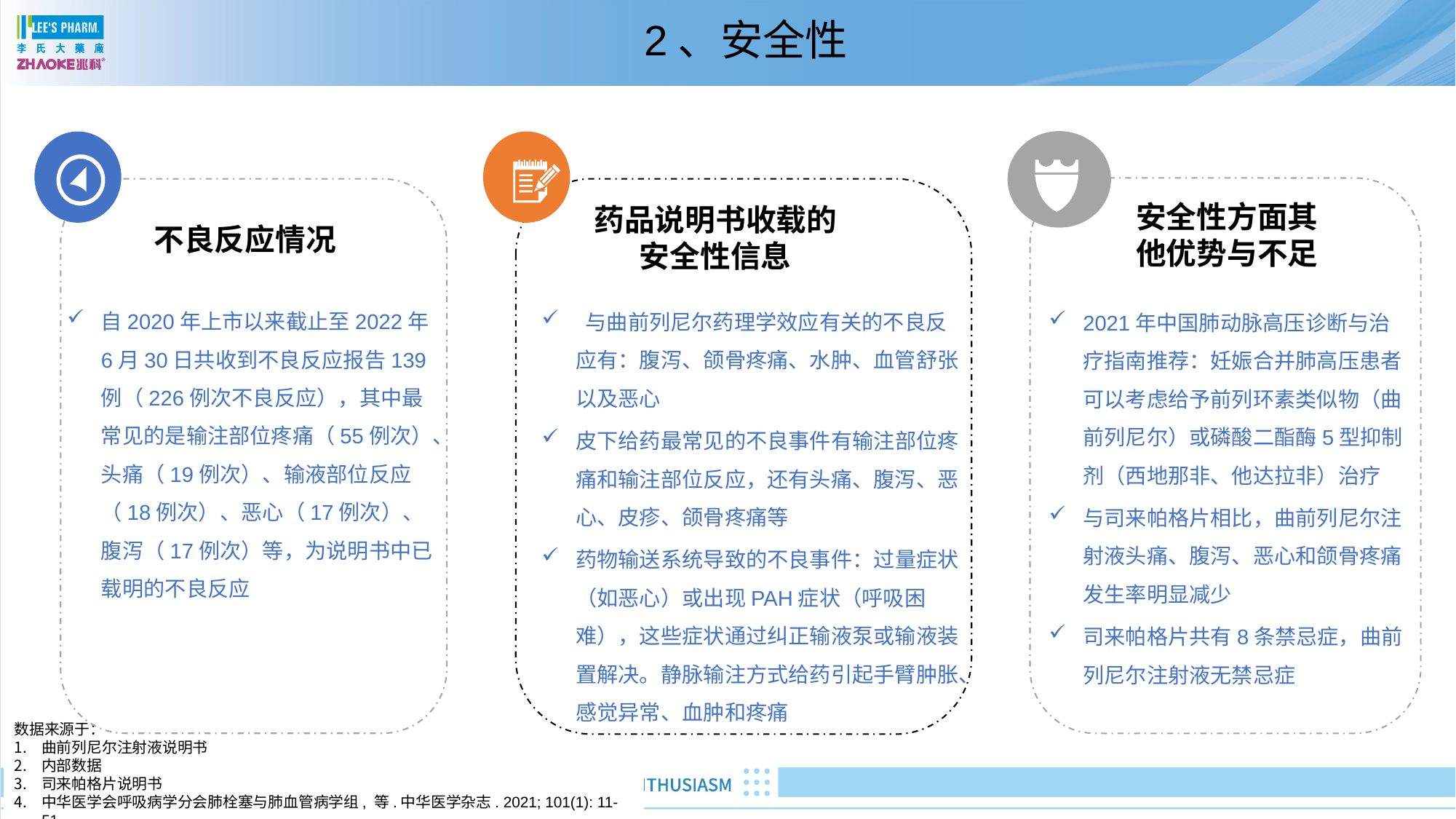

# 2、安全性

安全性方面其他优势与不足
药品说明书收载的安全性信息
不良反应情况
自2020年上市以来截止至2022年6月30日共收到不良反应报告139例（226例次不良反应），其中最常见的是输注部位疼痛（55例次）、头痛（19例次）、输液部位反应（18例次）、恶心（17例次）、腹泻（17例次）等，为说明书中已载明的不良反应
 与曲前列尼尔药理学效应有关的不良反应有：腹泻、颌骨疼痛、水肿、血管舒张以及恶心
皮下给药最常见的不良事件有输注部位疼痛和输注部位反应，还有头痛、腹泻、恶心、皮疹、颌骨疼痛等
药物输送系统导致的不良事件：过量症状（如恶心）或出现PAH症状（呼吸困难），这些症状通过纠正输液泵或输液装置解决。静脉输注方式给药引起手臂肿胀、感觉异常、血肿和疼痛
2021年中国肺动脉高压诊断与治疗指南推荐：妊娠合并肺高压患者可以考虑给予前列环素类似物（曲前列尼尔）或磷酸二酯酶5型抑制剂（西地那非、他达拉非）治疗
与司来帕格片相比，曲前列尼尔注射液头痛、腹泻、恶心和颌骨疼痛发生率明显减少
司来帕格片共有8条禁忌症，曲前列尼尔注射液无禁忌症
数据来源于：
曲前列尼尔注射液说明书
内部数据
司来帕格片说明书
中华医学会呼吸病学分会肺栓塞与肺血管病学组, 等.中华医学杂志. 2021; 101(1): 11-51.